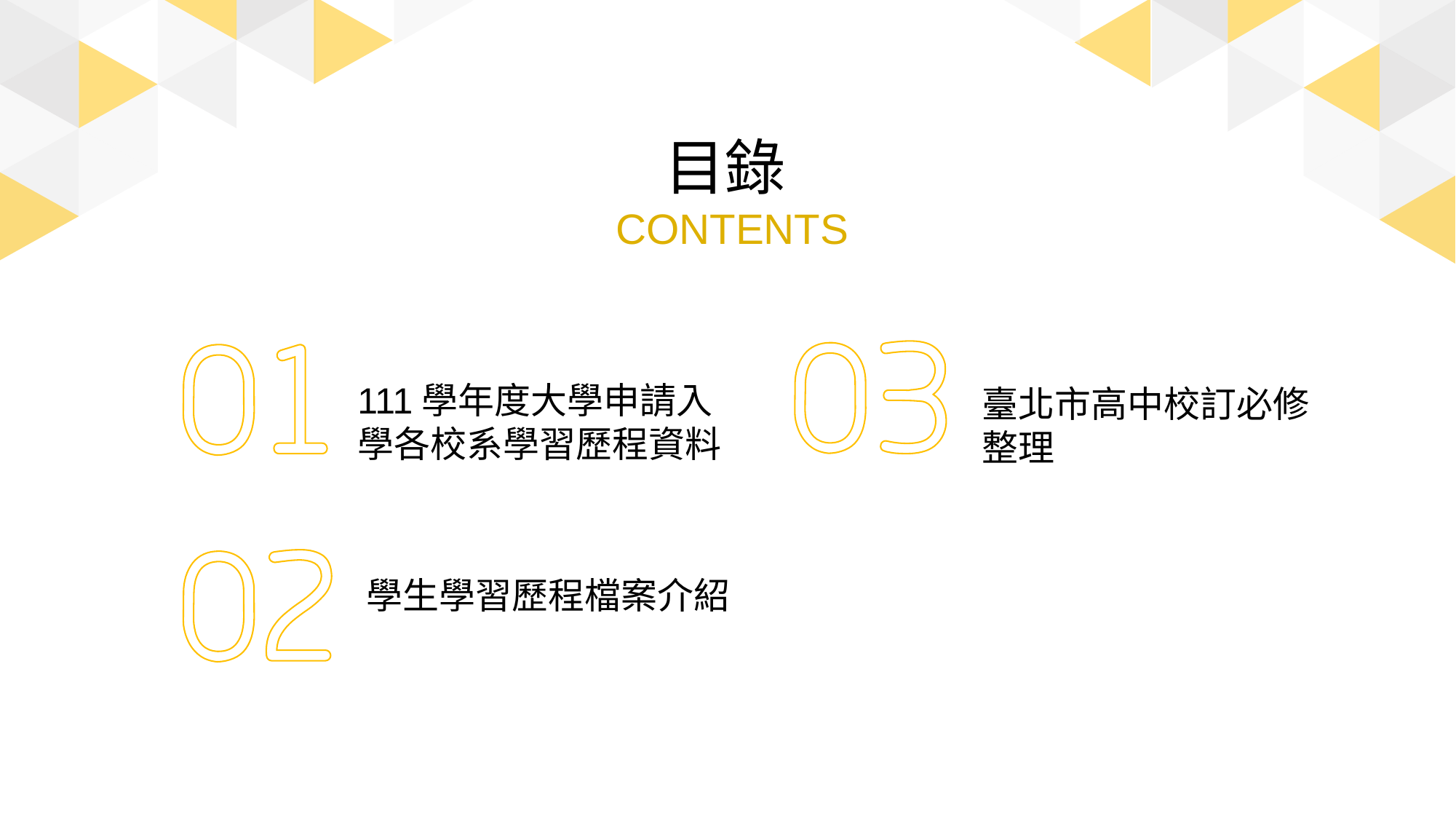

目錄
CONTENTS

111學年度大學申請入學各校系學習歷程資料
臺北市高中校訂必修整理

學生學習歷程檔案介紹